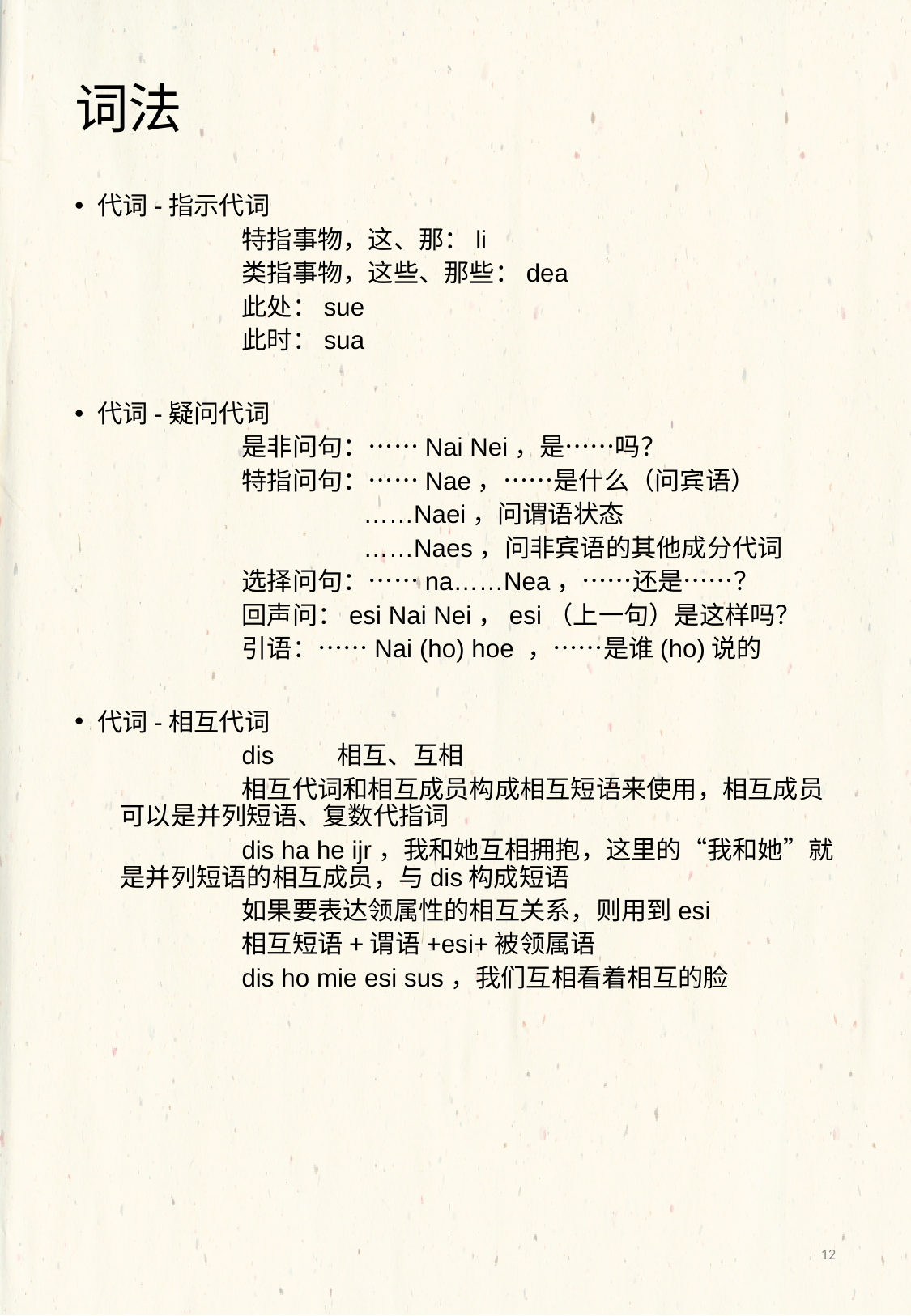

# 词法
代词-指示代词
	特指事物，这、那：li
	类指事物，这些、那些：dea
	此处：sue
	此时：sua

代词-疑问代词
	是非问句：……Nai Nei，是……吗？
	特指问句：……Nae，……是什么（问宾语）
		……Naei，问谓语状态
		……Naes，问非宾语的其他成分代词
	选择问句：……na……Nea，……还是……？
	回声问：esi Nai Nei，esi（上一句）是这样吗？
	引语：……Nai (ho) hoe ，……是谁(ho)说的

代词-相互代词
	dis        相互、互相
	相互代词和相互成员构成相互短语来使用，相互成员可以是并列短语、复数代指词
	dis ha he ijr，我和她互相拥抱，这里的“我和她”就是并列短语的相互成员，与dis构成短语
	如果要表达领属性的相互关系，则用到esi
	相互短语+谓语+esi+被领属语
	dis ho mie esi sus，我们互相看着相互的脸

12